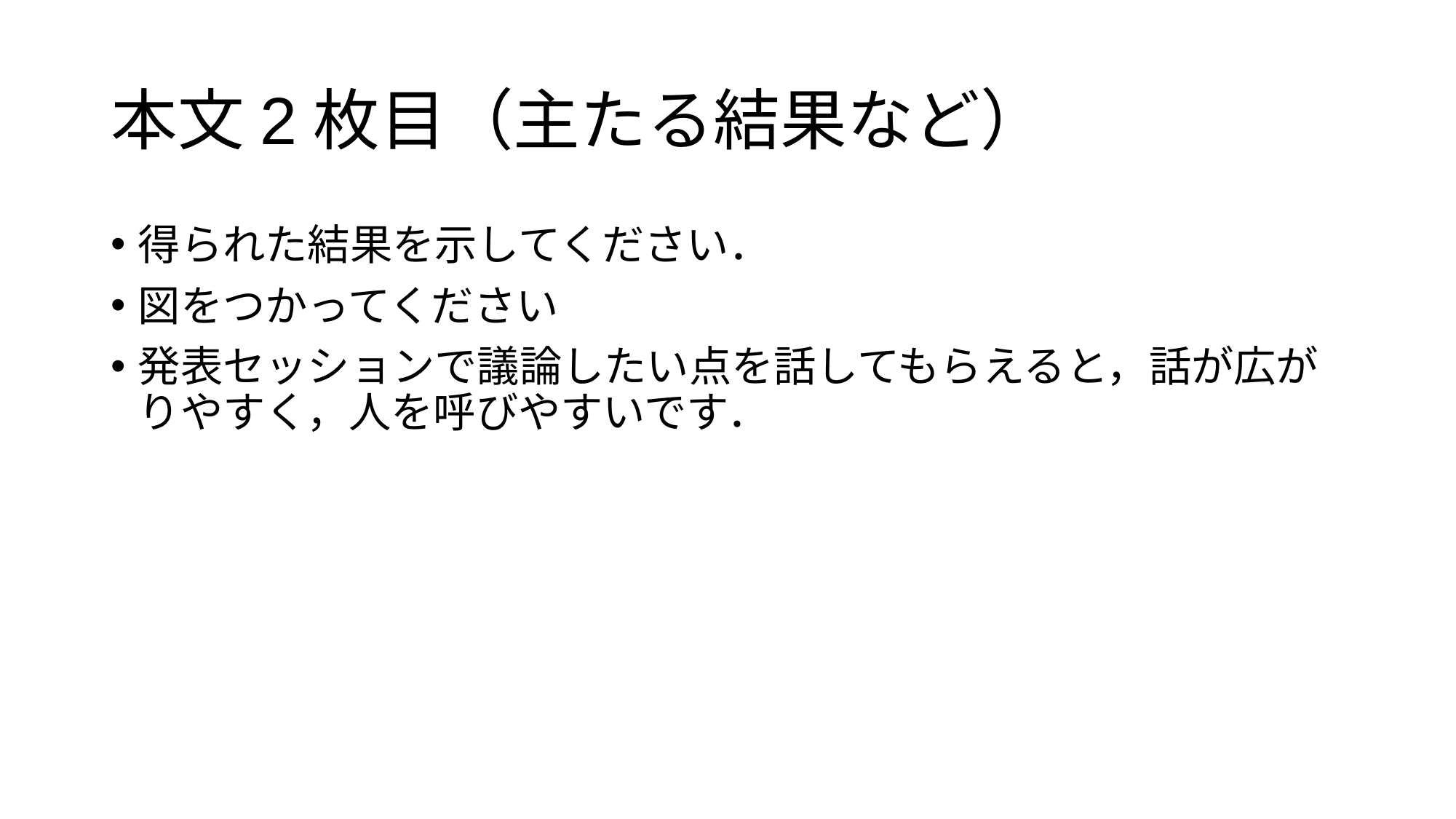

# 本文2枚目（主たる結果など）
得られた結果を示してください．
図をつかってください
発表セッションで議論したい点を話してもらえると，話が広がりやすく，人を呼びやすいです．